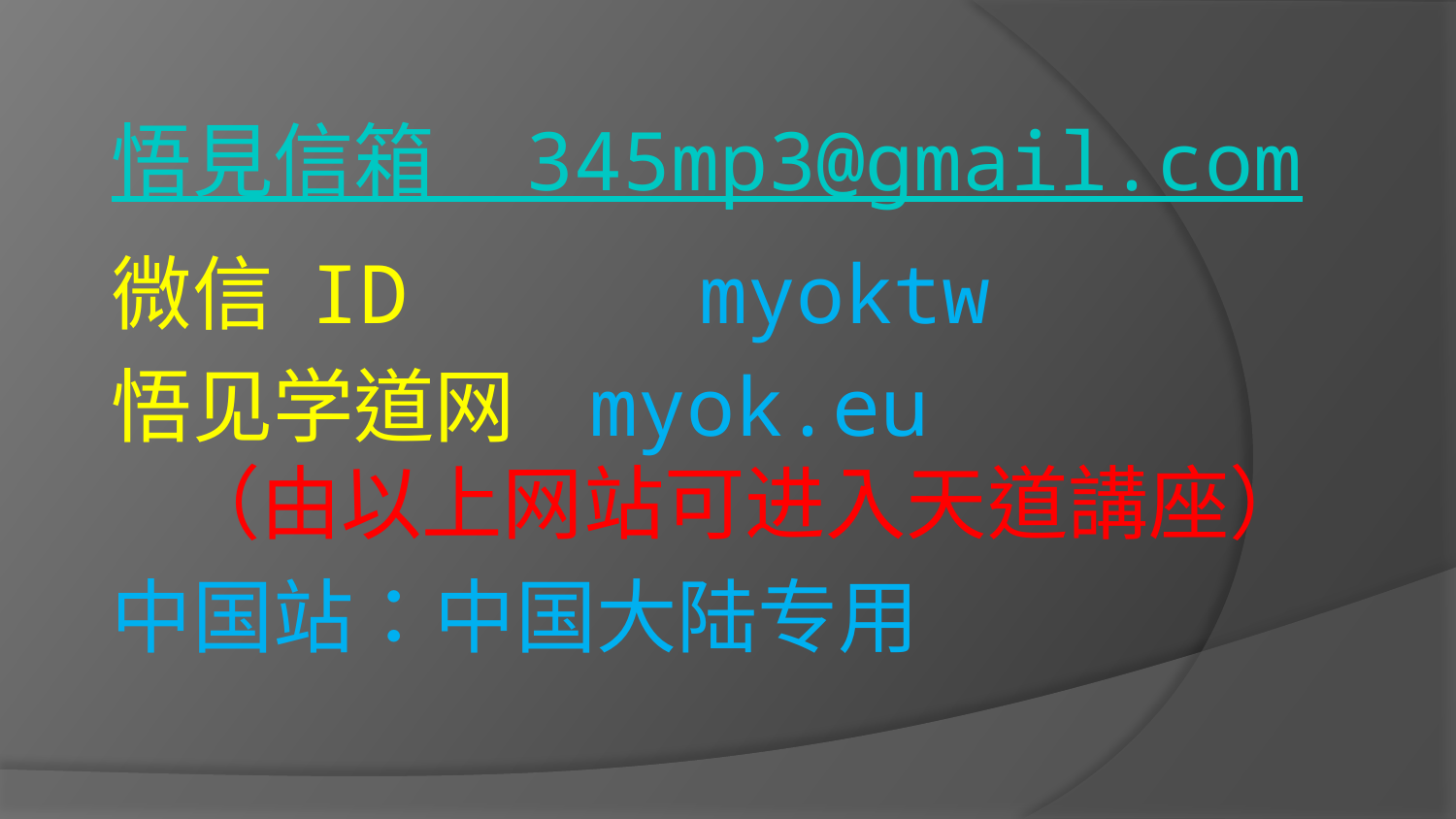

悟見信箱     345mp3@gmail.com
微信 ID      myoktw
悟见学道网   myok.eu           （由以上网站可进入天道講座）
中国站：中国大陆专用

#